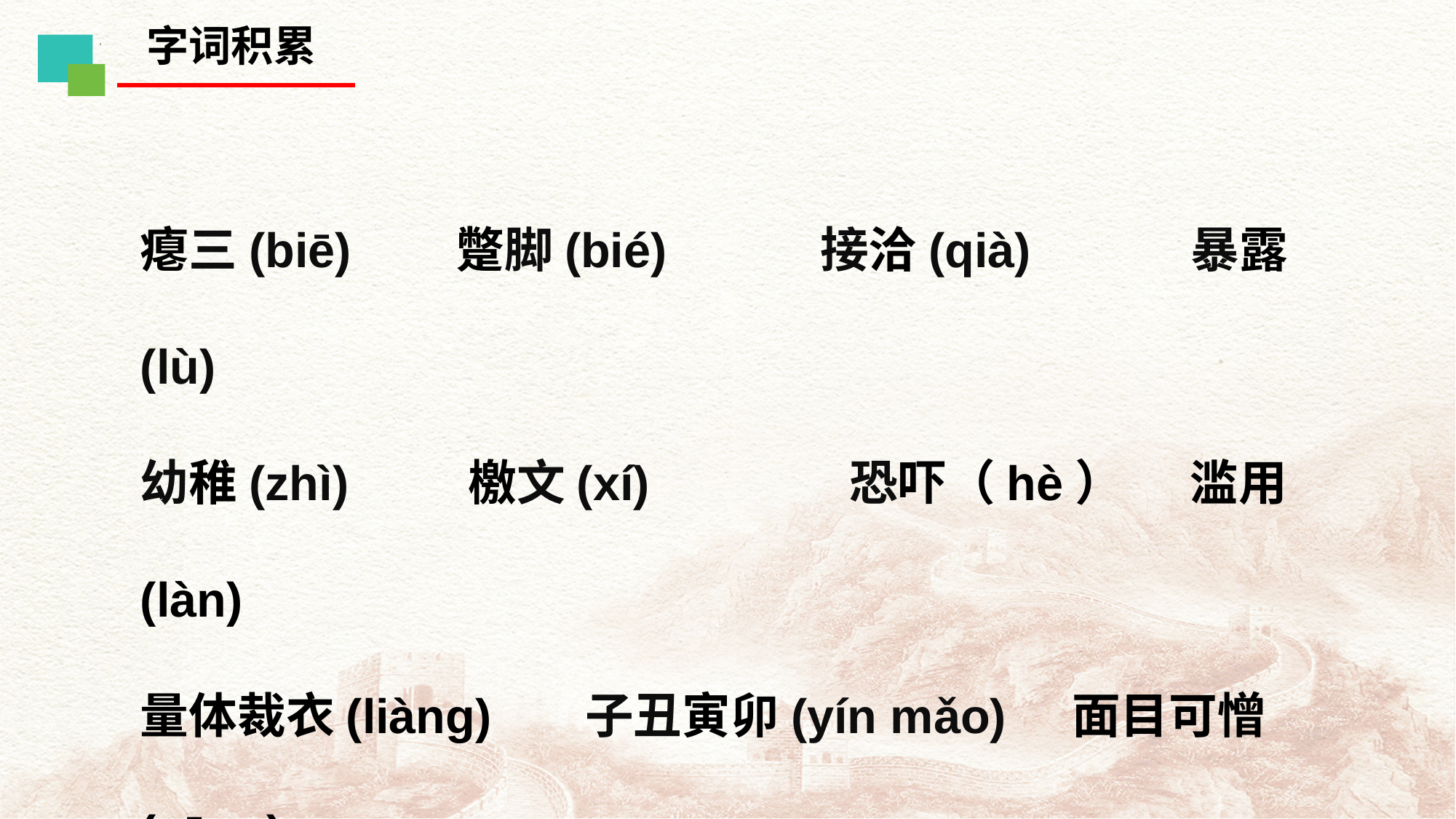

字词积累

瘪三(biē)　    蹩脚(bié)　　    接洽(qià)           暴露(lù)
幼稚(zhì)        檄文(xí)              恐吓（hè）      滥用(làn)
量体裁衣(liàng)　   子丑寅卯(yín mǎo)    面目可憎(zēng)